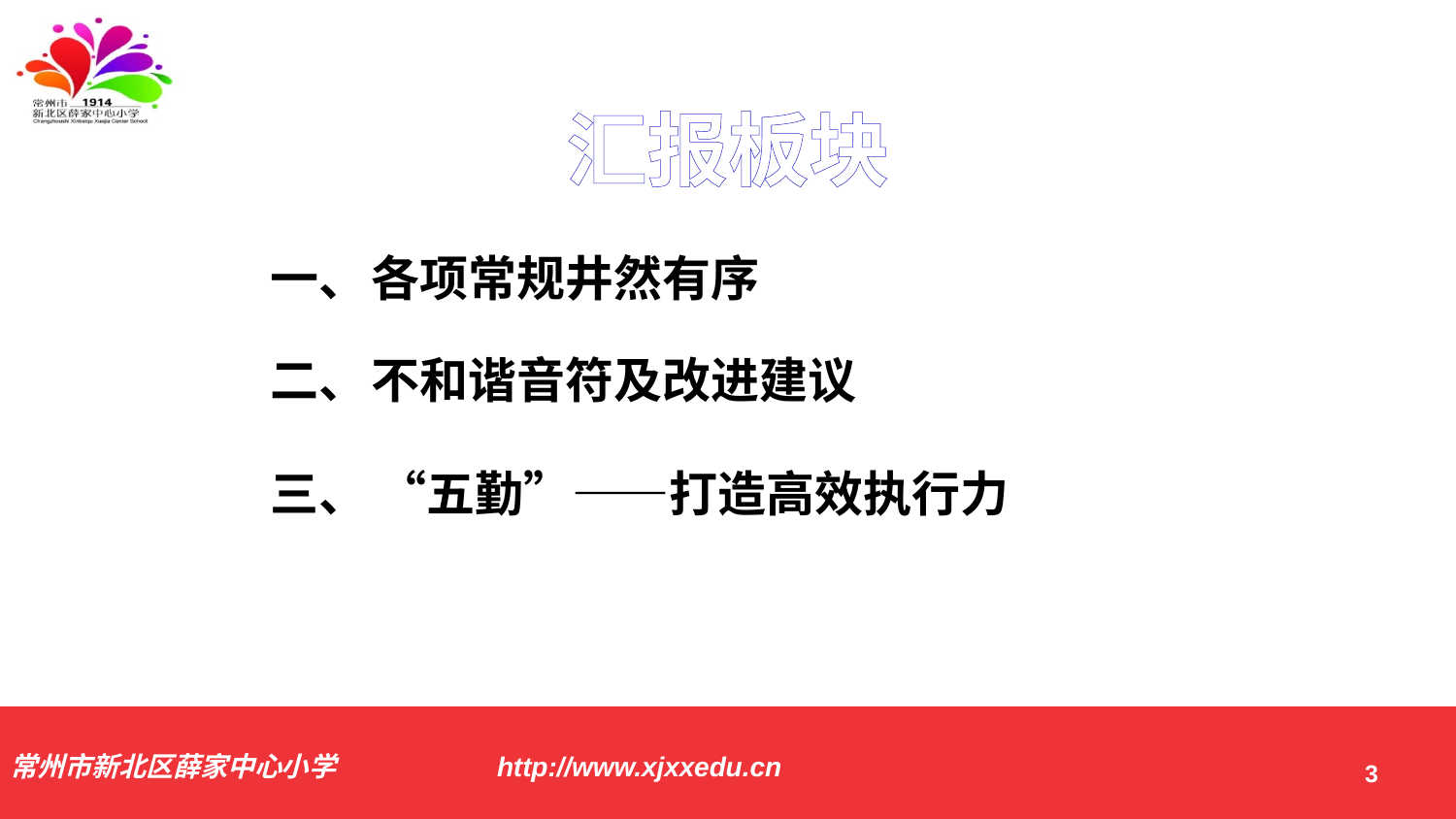

汇报板块
   一、	各项常规井然有序
   二、	不和谐音符及改进建议
   三、 “五勤”——打造高效执行力

3